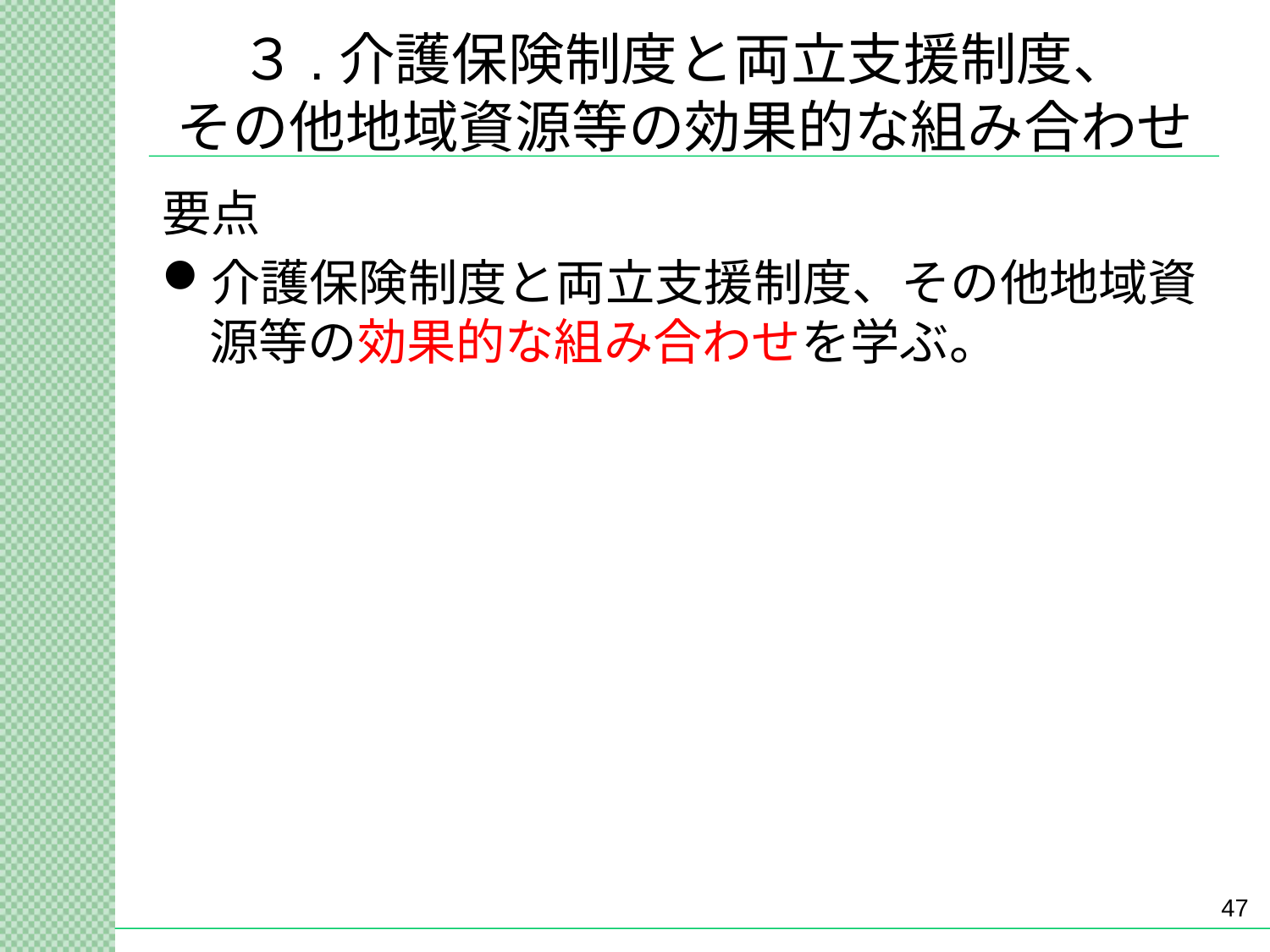

# ３.介護保険制度と両立支援制度、 その他地域資源等の効果的な組み合わせ
要点
介護保険制度と両立支援制度、その他地域資源等の効果的な組み合わせを学ぶ。
47